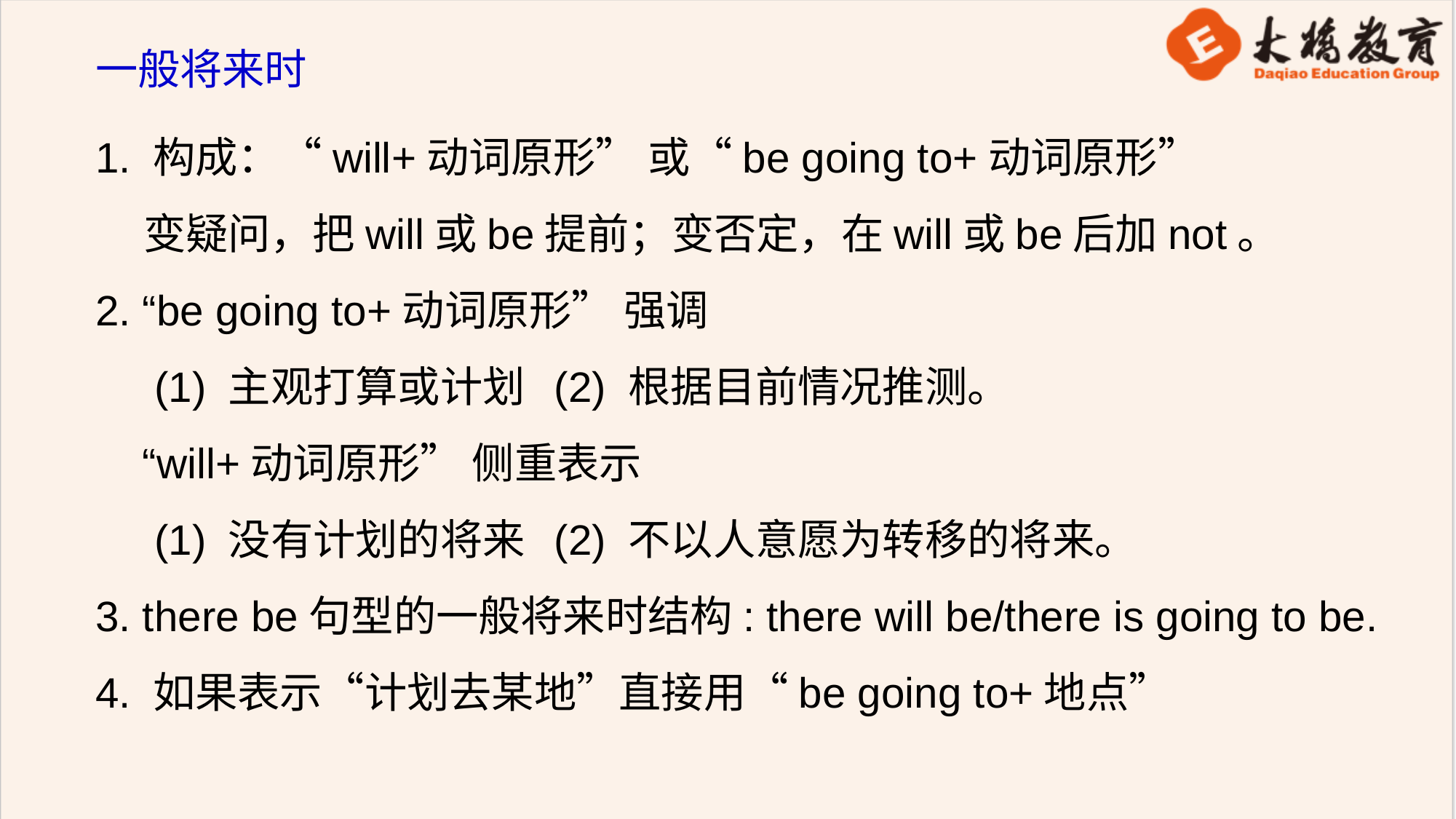

一般将来时
1. 构成：“will+动词原形” 或“be going to+动词原形”
    变疑问，把will或be提前；变否定，在will或be后加not。
2. “be going to+动词原形” 强调
     (1) 主观打算或计划  (2) 根据目前情况推测。
    “will+动词原形” 侧重表示
     (1) 没有计划的将来  (2) 不以人意愿为转移的将来。
3. there be句型的一般将来时结构: there will be/there is going to be.
4. 如果表示“计划去某地”直接用“be going to+地点”